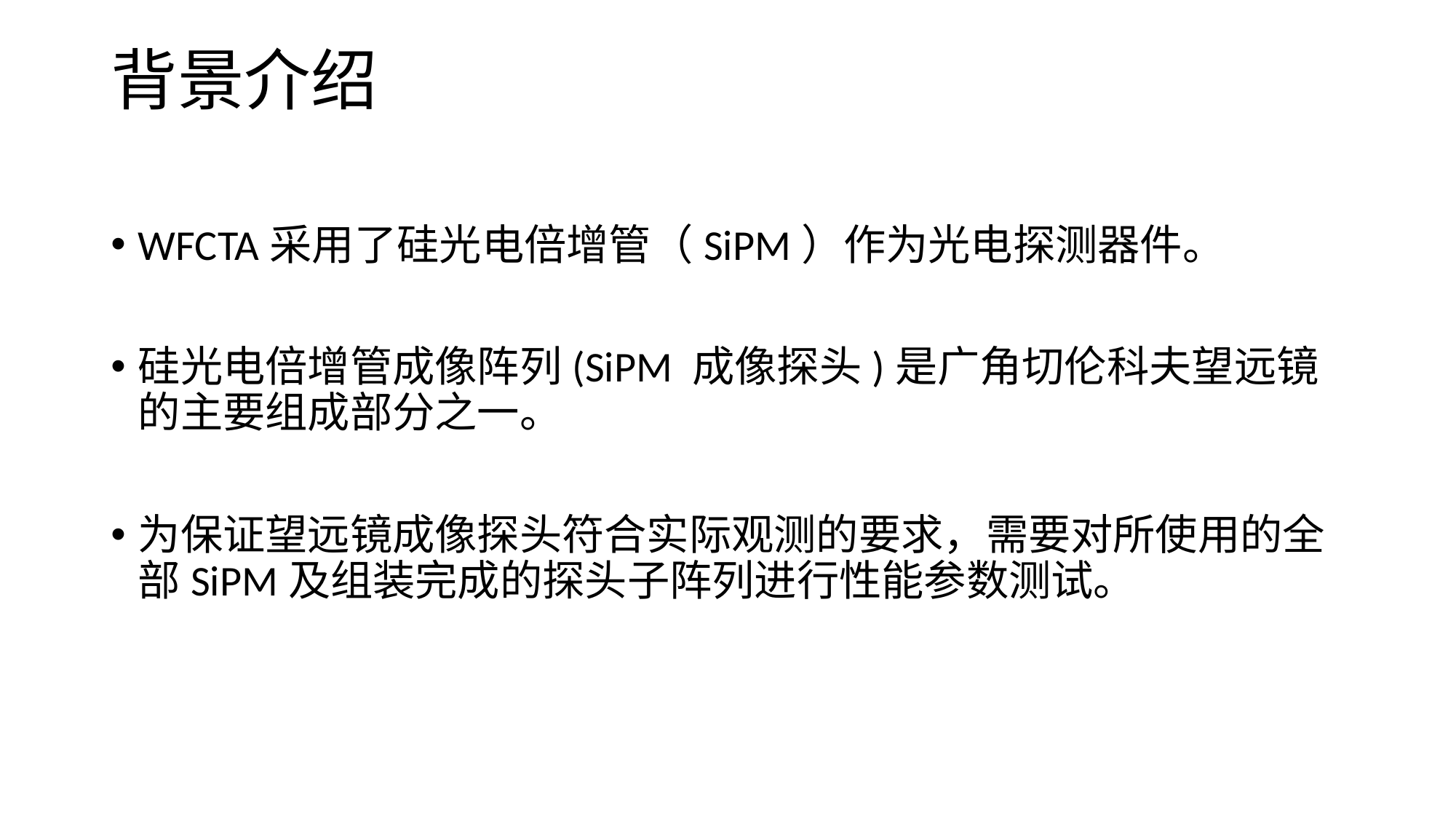

# 背景介绍
WFCTA采用了硅光电倍增管（SiPM）作为光电探测器件。

硅光电倍增管成像阵列(SiPM 成像探头)是广角切伦科夫望远镜的主要组成部分之一。

为保证望远镜成像探头符合实际观测的要求，需要对所使用的全部SiPM及组装完成的探头子阵列进行性能参数测试。